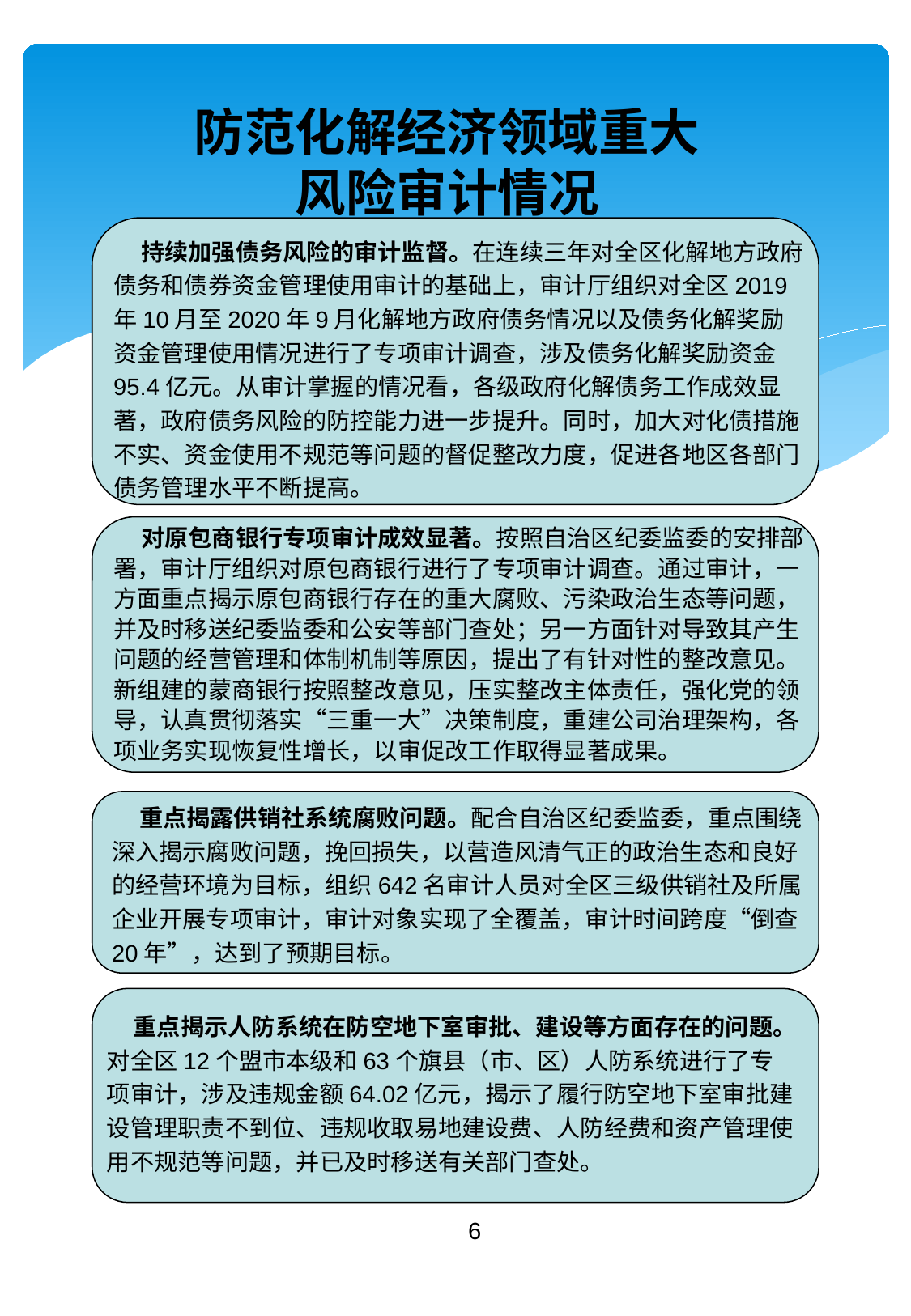

防范化解经济领域重大
风险审计情况

    持续加强债务风险的审计监督。在连续三年对全区化解地方政府债务和债券资金管理使用审计的基础上，审计厅组织对全区2019年10月至2020年9月化解地方政府债务情况以及债务化解奖励资金管理使用情况进行了专项审计调查，涉及债务化解奖励资金95.4亿元。从审计掌握的情况看，各级政府化解债务工作成效显著，政府债务风险的防控能力进一步提升。同时，加大对化债措施不实、资金使用不规范等问题的督促整改力度，促进各地区各部门债务管理水平不断提高。

    对原包商银行专项审计成效显著。按照自治区纪委监委的安排部署，审计厅组织对原包商银行进行了专项审计调查。通过审计，一方面重点揭示原包商银行存在的重大腐败、污染政治生态等问题，并及时移送纪委监委和公安等部门查处；另一方面针对导致其产生问题的经营管理和体制机制等原因，提出了有针对性的整改意见。新组建的蒙商银行按照整改意见，压实整改主体责任，强化党的领导，认真贯彻落实“三重一大”决策制度，重建公司治理架构，各项业务实现恢复性增长，以审促改工作取得显著成果。
    重点揭露供销社系统腐败问题。配合自治区纪委监委，重点围绕深入揭示腐败问题，挽回损失，以营造风清气正的政治生态和良好的经营环境为目标，组织642名审计人员对全区三级供销社及所属企业开展专项审计，审计对象实现了全覆盖，审计时间跨度“倒查20年”，达到了预期目标。

    重点揭示人防系统在防空地下室审批、建设等方面存在的问题。对全区12个盟市本级和63个旗县（市、区）人防系统进行了专项审计，涉及违规金额64.02亿元，揭示了履行防空地下室审批建设管理职责不到位、违规收取易地建设费、人防经费和资产管理使用不规范等问题，并已及时移送有关部门查处。

6